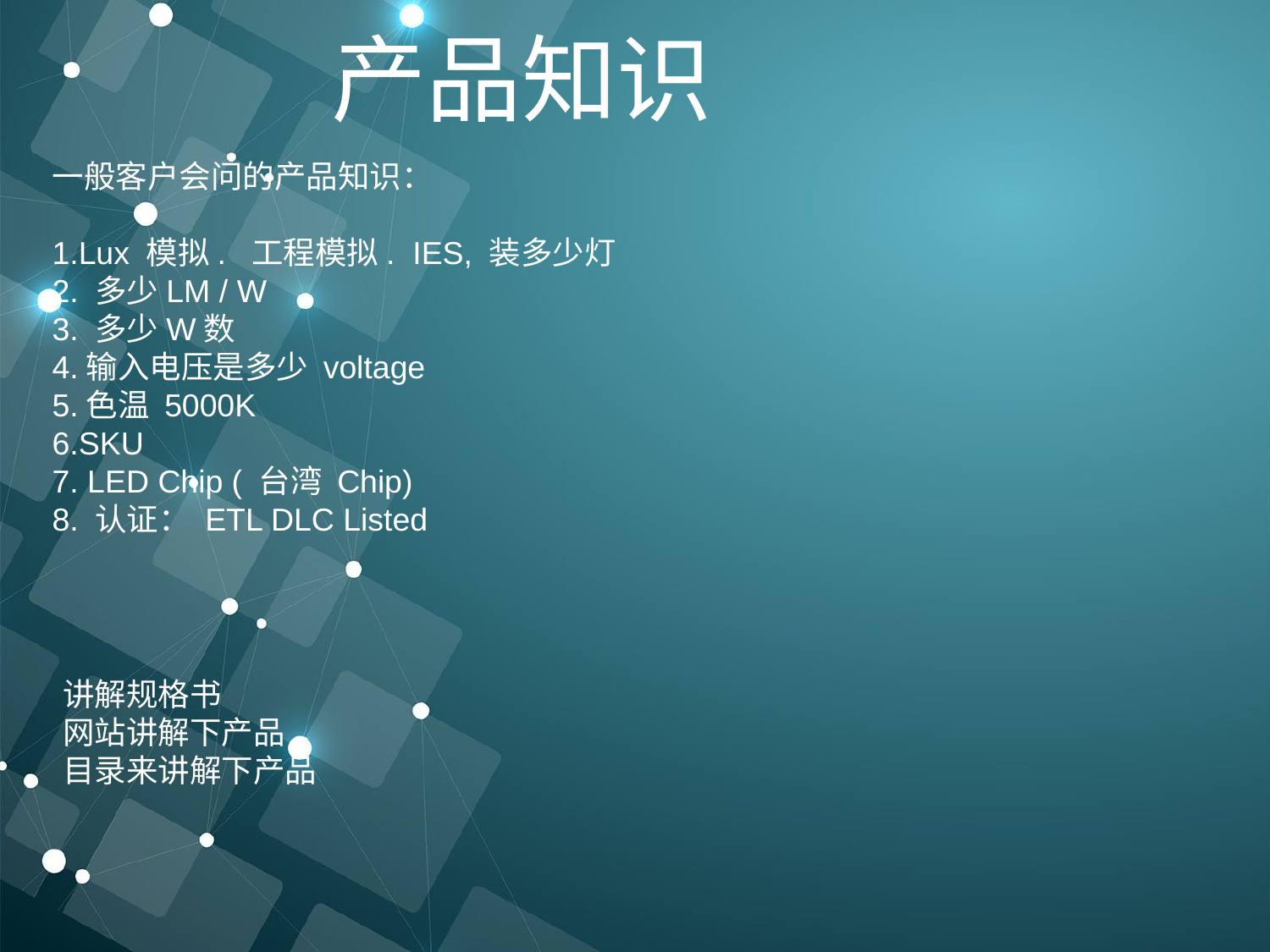

产品知识
一般客户会问的产品知识：

1.Lux 模拟.  工程模拟.  IES, 装多少灯
2. 多少LM / W
3. 多少W数
4.输入电压是多少 voltage
5.色温 5000K
6.SKU
7. LED Chip ( 台湾 Chip)
8. 认证： ETL DLC Listed

讲解规格书
网站讲解下产品
目录来讲解下产品